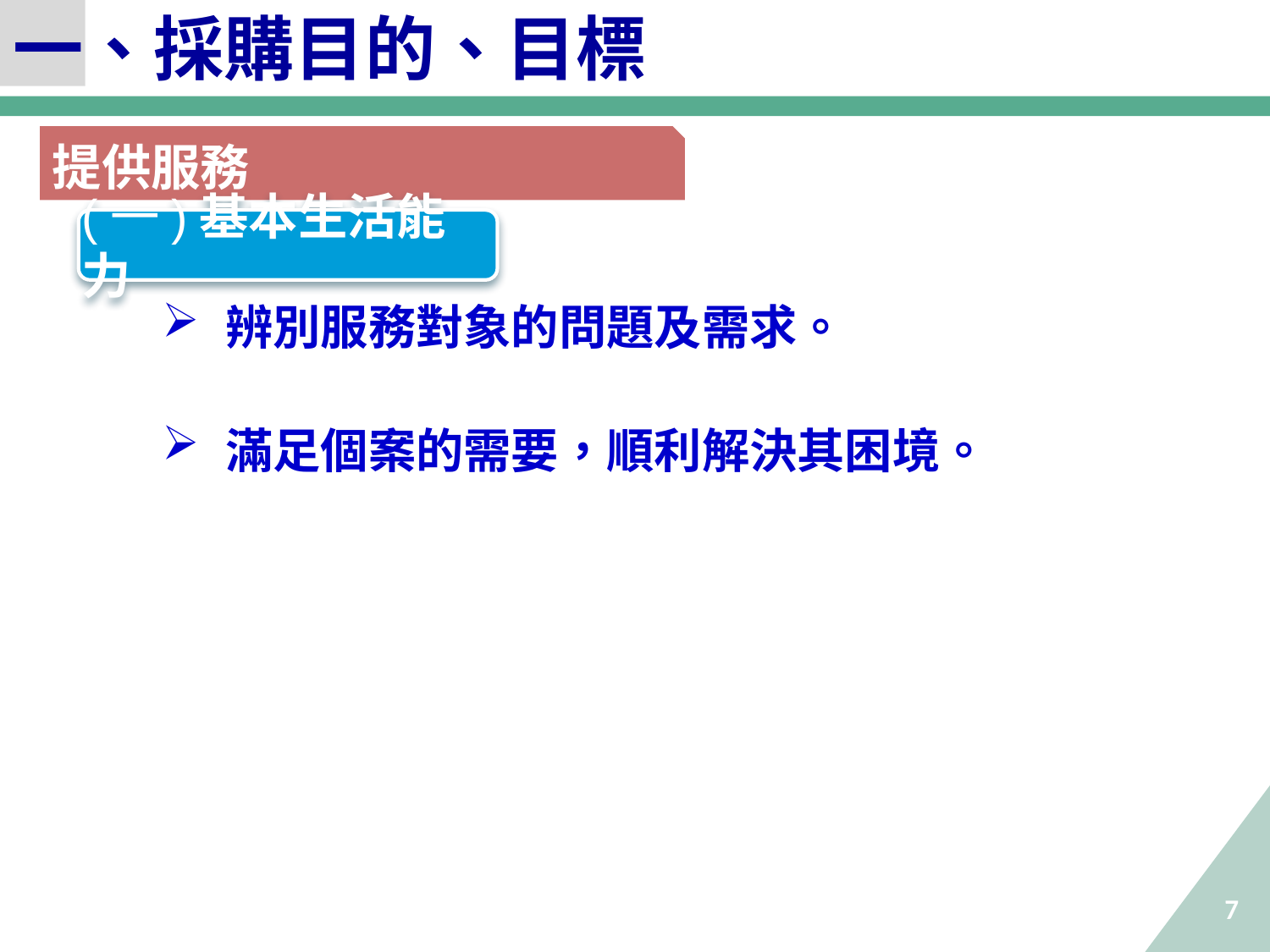

一、採購目的、目標

提供服務
(一)基本生活能力

辨別服務對象的問題及需求。

滿足個案的需要，順利解決其困境。

7